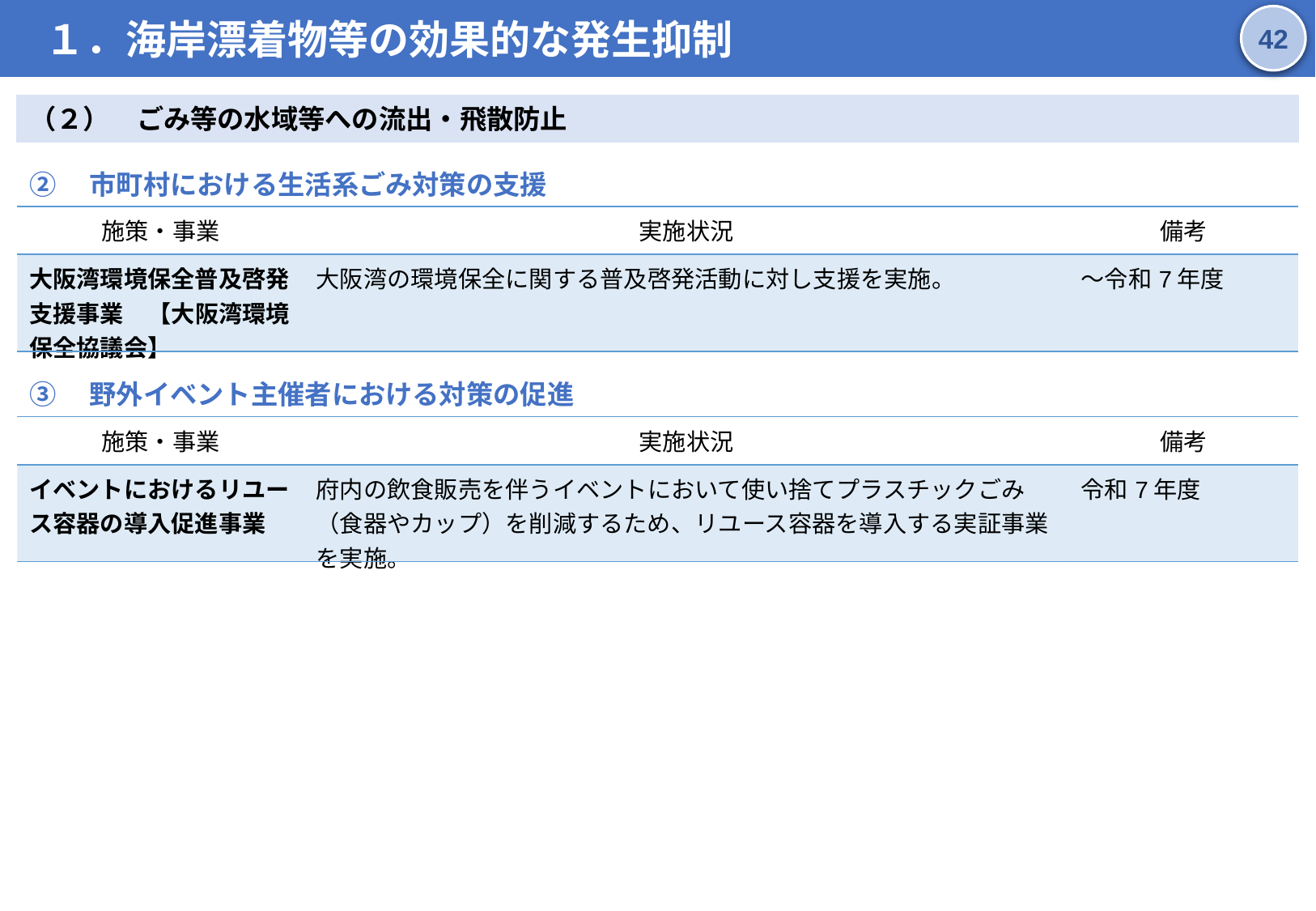

１．海岸漂着物等の効果的な発生抑制
42
（２）　ごみ等の水域等への流出・飛散防止
②　市町村における生活系ごみ対策の支援
| 施策・事業 | 実施状況 | 備考 |
| --- | --- | --- |
| 大阪湾環境保全普及啓発支援事業　【大阪湾環境保全協議会】 | 大阪湾の環境保全に関する普及啓発活動に対し支援を実施。 | ～令和7年度 |
③　野外イベント主催者における対策の促進
| 施策・事業 | 実施状況 | 備考 |
| --- | --- | --- |
| イベントにおけるリユース容器の導入促進事業 | 府内の飲食販売を伴うイベントにおいて使い捨てプラスチックごみ（食器やカップ）を削減するため、リユース容器を導入する実証事業を実施。 | 令和7年度 |